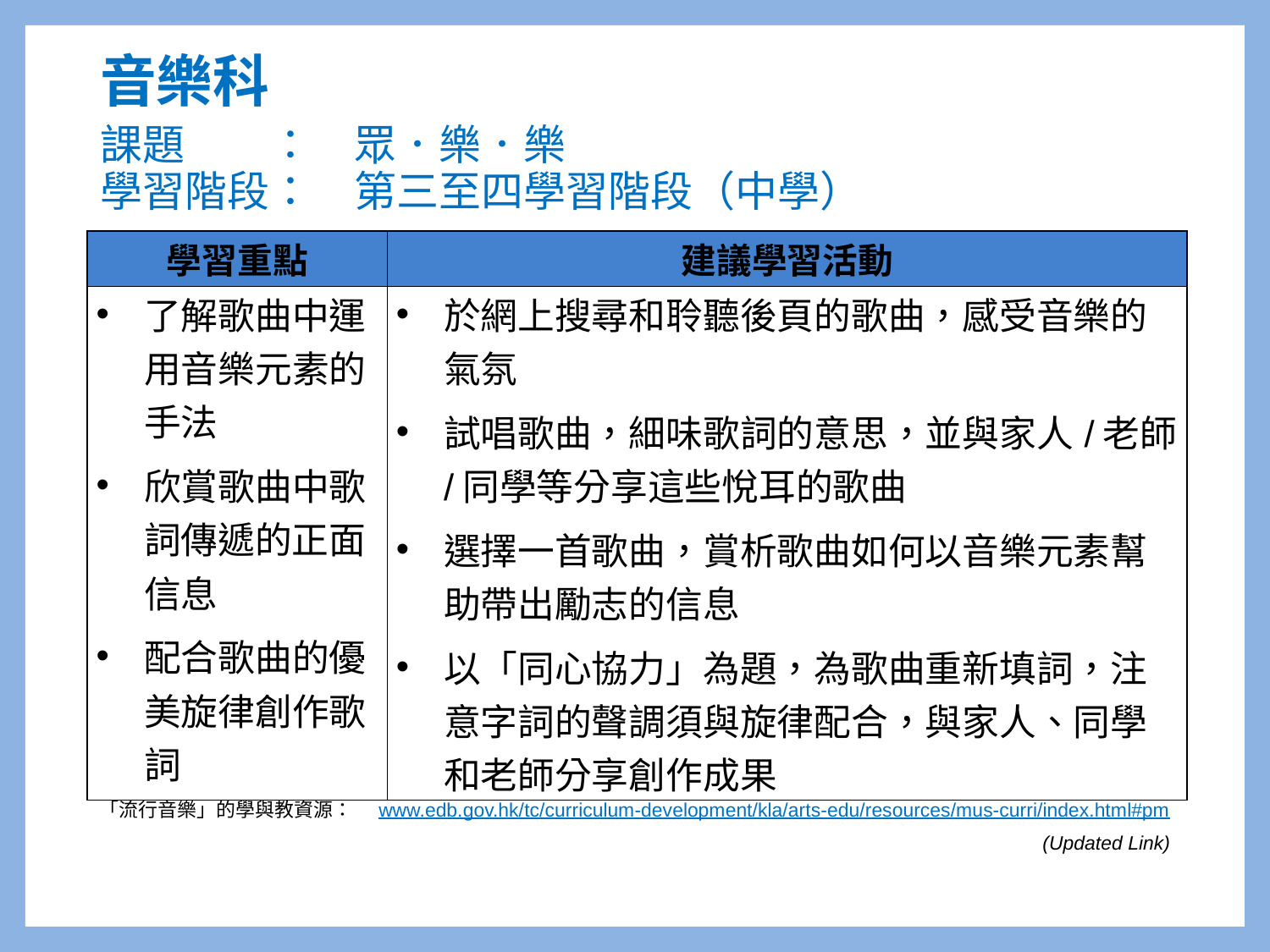

音樂科
# 課題　　：　眾．樂．樂 學習階段：　第三至四學習階段（中學）
| 學習重點 | 建議學習活動 |
| --- | --- |
| 了解歌曲中運用音樂元素的手法 欣賞歌曲中歌詞傳遞的正面信息 配合歌曲的優美旋律創作歌詞 | 於網上搜尋和聆聽後頁的歌曲，感受音樂的氣氛 試唱歌曲，細味歌詞的意思，並與家人/老師/同學等分享這些悅耳的歌曲 選擇一首歌曲，賞析歌曲如何以音樂元素幫助帶出勵志的信息 以「同心協力」為題，為歌曲重新填詞，注意字詞的聲調須與旋律配合，與家人、同學和老師分享創作成果 |
「流行音樂」的學與教資源：
www.edb.gov.hk/tc/curriculum-development/kla/arts-edu/resources/mus-curri/index.html#pm
(Updated Link)